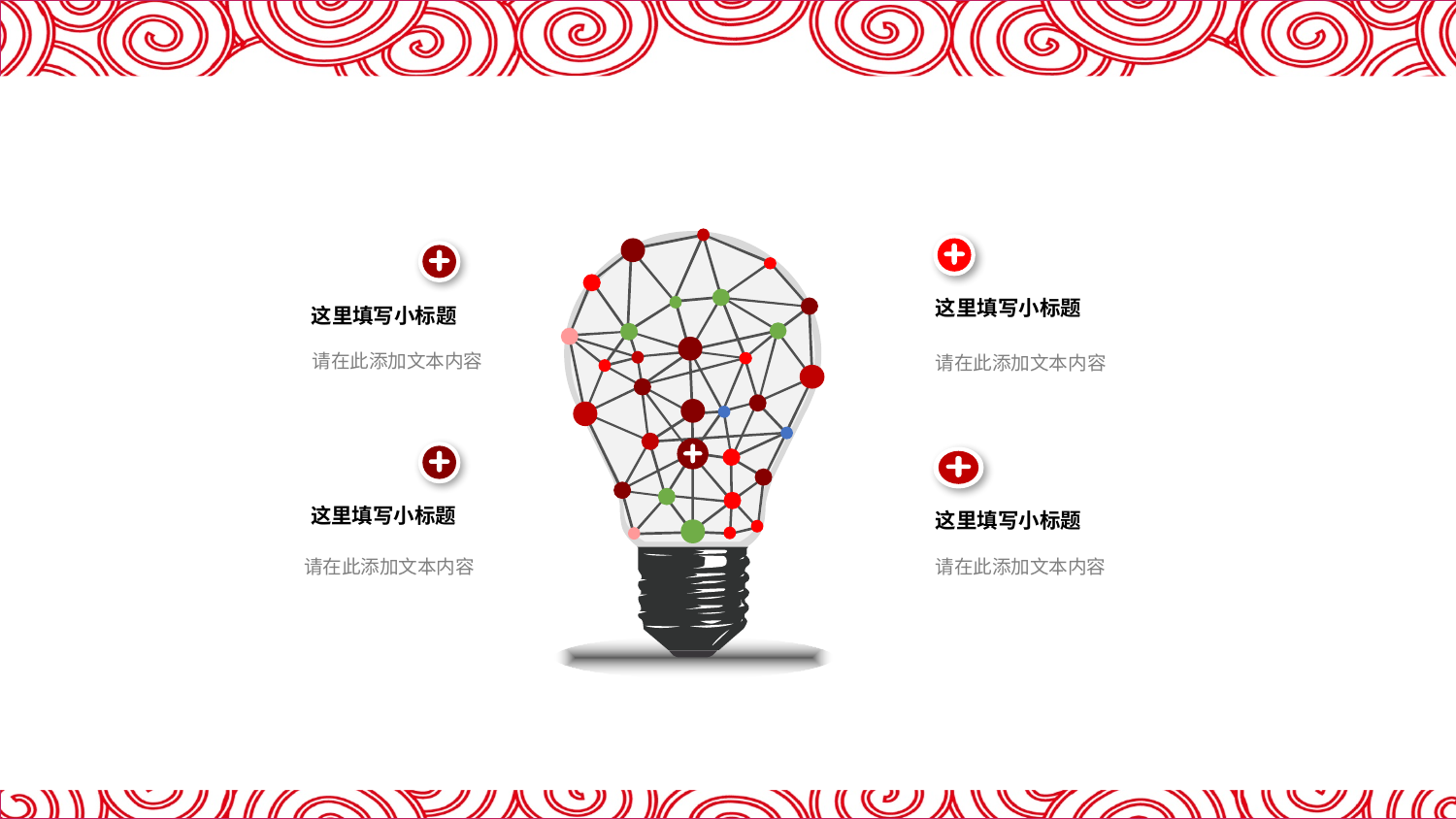

这里填写小标题
这里填写小标题
请在此添加文本内容
请在此添加文本内容

这里填写小标题
这里填写小标题
请在此添加文本内容
请在此添加文本内容